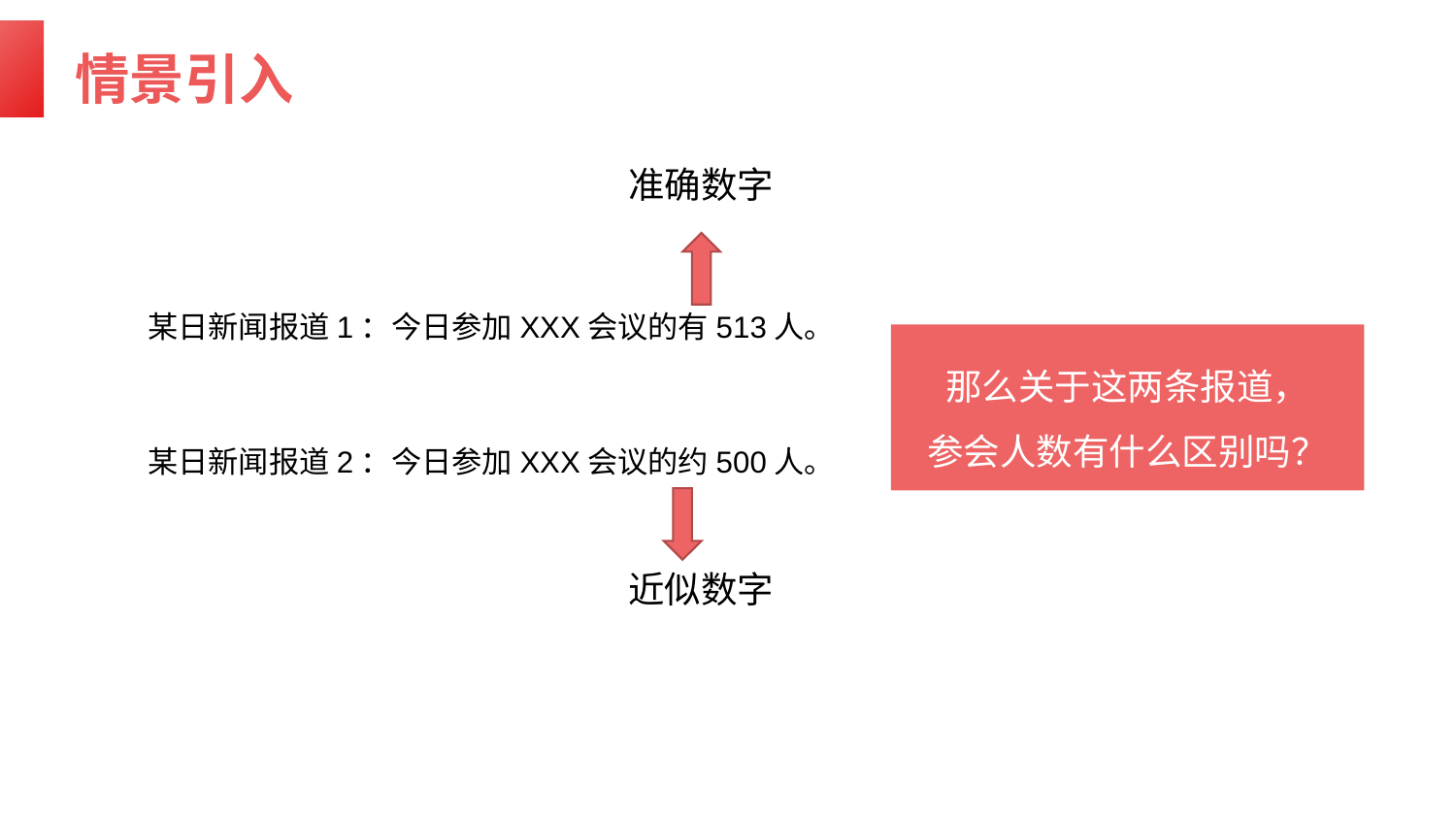

情景引入
准确数字

某日新闻报道1：今日参加XXX会议的有513人。
那么关于这两条报道，
参会人数有什么区别吗？
某日新闻报道2：今日参加XXX会议的约500人。

近似数字